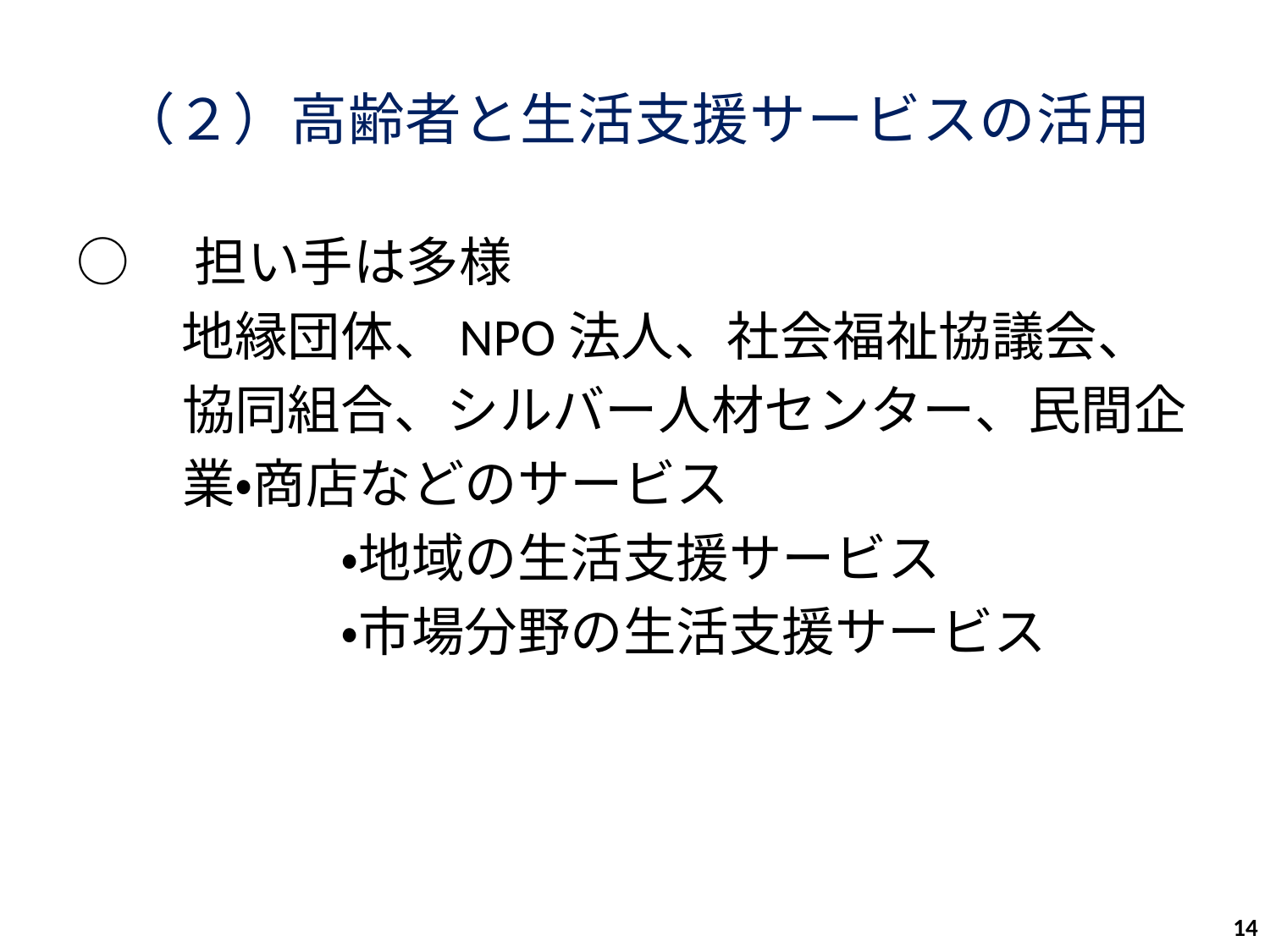

# （２）高齢者と生活支援サービスの活用
○　担い手は多様
　　地縁団体、NPO法人、社会福祉協議会、
　　協同組合、シルバー人材センター、民間企
　　業・商店などのサービス
　　　　　・地域の生活支援サービス
　　　　　・市場分野の生活支援サービス
14